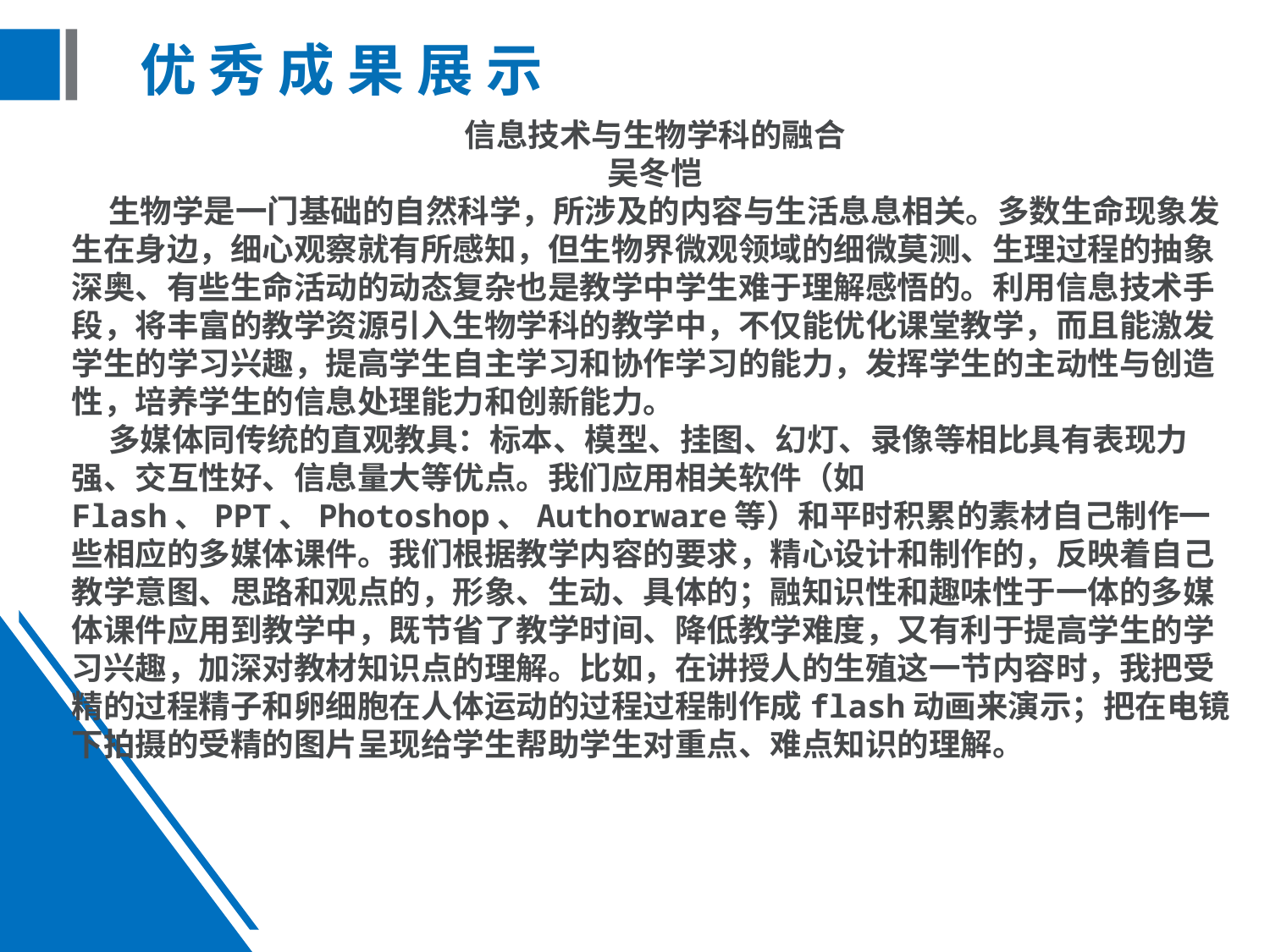

# 优 秀 成 果 展 示
信息技术与生物学科的融合
吴冬恺
    生物学是一门基础的自然科学，所涉及的内容与生活息息相关。多数生命现象发生在身边，细心观察就有所感知，但生物界微观领域的细微莫测、生理过程的抽象深奥、有些生命活动的动态复杂也是教学中学生难于理解感悟的。利用信息技术手段，将丰富的教学资源引入生物学科的教学中，不仅能优化课堂教学，而且能激发学生的学习兴趣，提高学生自主学习和协作学习的能力，发挥学生的主动性与创造性，培养学生的信息处理能力和创新能力。
    多媒体同传统的直观教具：标本、模型、挂图、幻灯、录像等相比具有表现力强、交互性好、信息量大等优点。我们应用相关软件（如Flash、PPT、Photoshop、Authorware等）和平时积累的素材自己制作一些相应的多媒体课件。我们根据教学内容的要求，精心设计和制作的，反映着自己教学意图、思路和观点的，形象、生动、具体的；融知识性和趣味性于一体的多媒体课件应用到教学中，既节省了教学时间、降低教学难度，又有利于提高学生的学习兴趣，加深对教材知识点的理解。比如，在讲授人的生殖这一节内容时，我把受精的过程精子和卵细胞在人体运动的过程过程制作成flash动画来演示；把在电镜下拍摄的受精的图片呈现给学生帮助学生对重点、难点知识的理解。